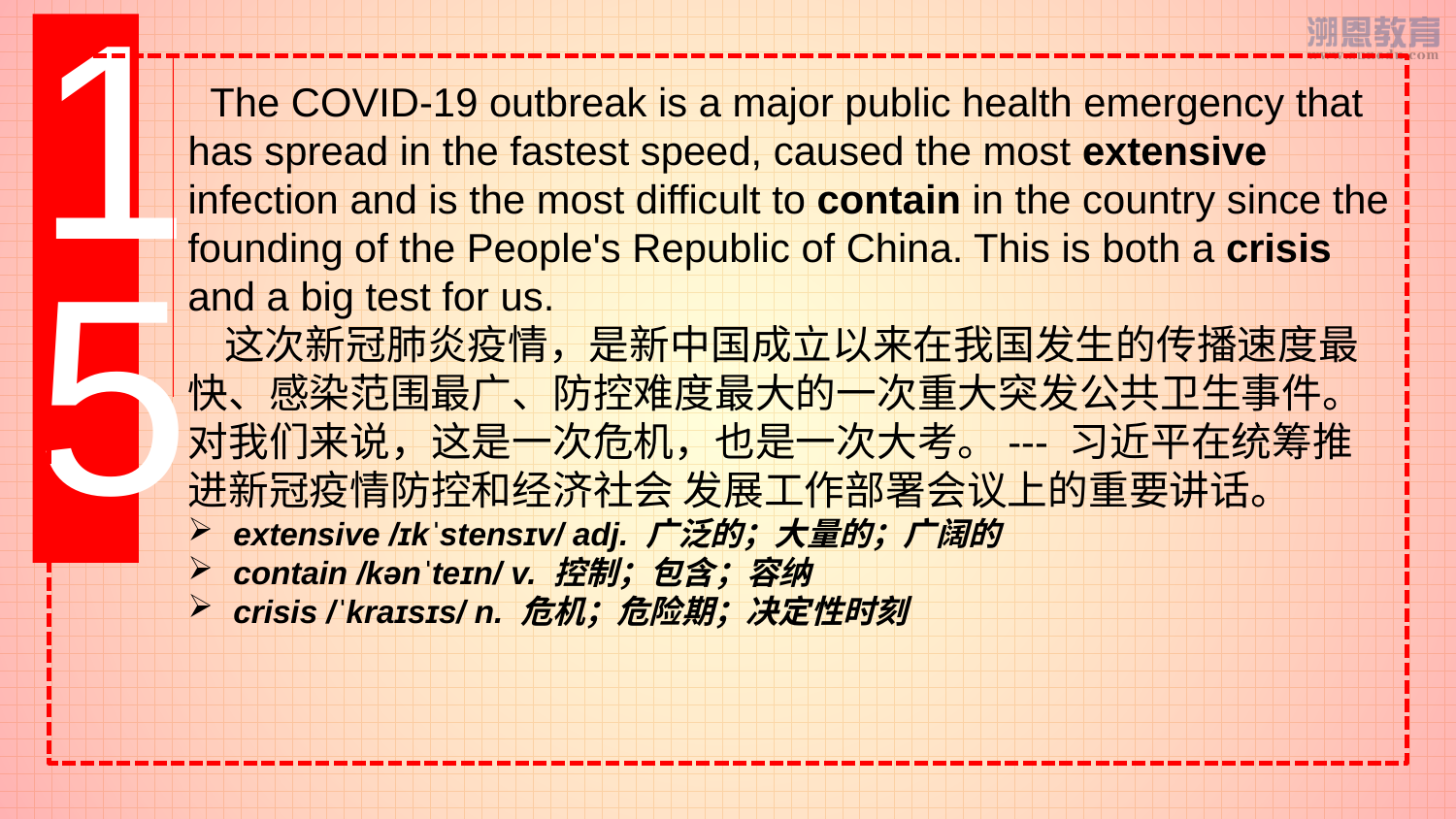

1
5

  The COVID-19 outbreak is a major public health emergency that has spread in the fastest speed, caused the most extensive infection and is the most difficult to contain in the country since the founding of the People's Republic of China. This is both a crisis and a big test for us.
   这次新冠肺炎疫情，是新中国成立以来在我国发生的传播速度最快、感染范围最广、防控难度最大的一次重大突发公共卫生事件。对我们来说，这是一次危机，也是一次大考。--- 习近平在统筹推进新冠疫情防控和经济社会 发展工作部署会议上的重要讲话。
extensive /ɪkˈstensɪv/ adj. 广泛的；大量的；广阔的
contain /kənˈteɪn/ v. 控制；包含；容纳
crisis /ˈkraɪsɪs/ n. 危机；危险期；决定性时刻